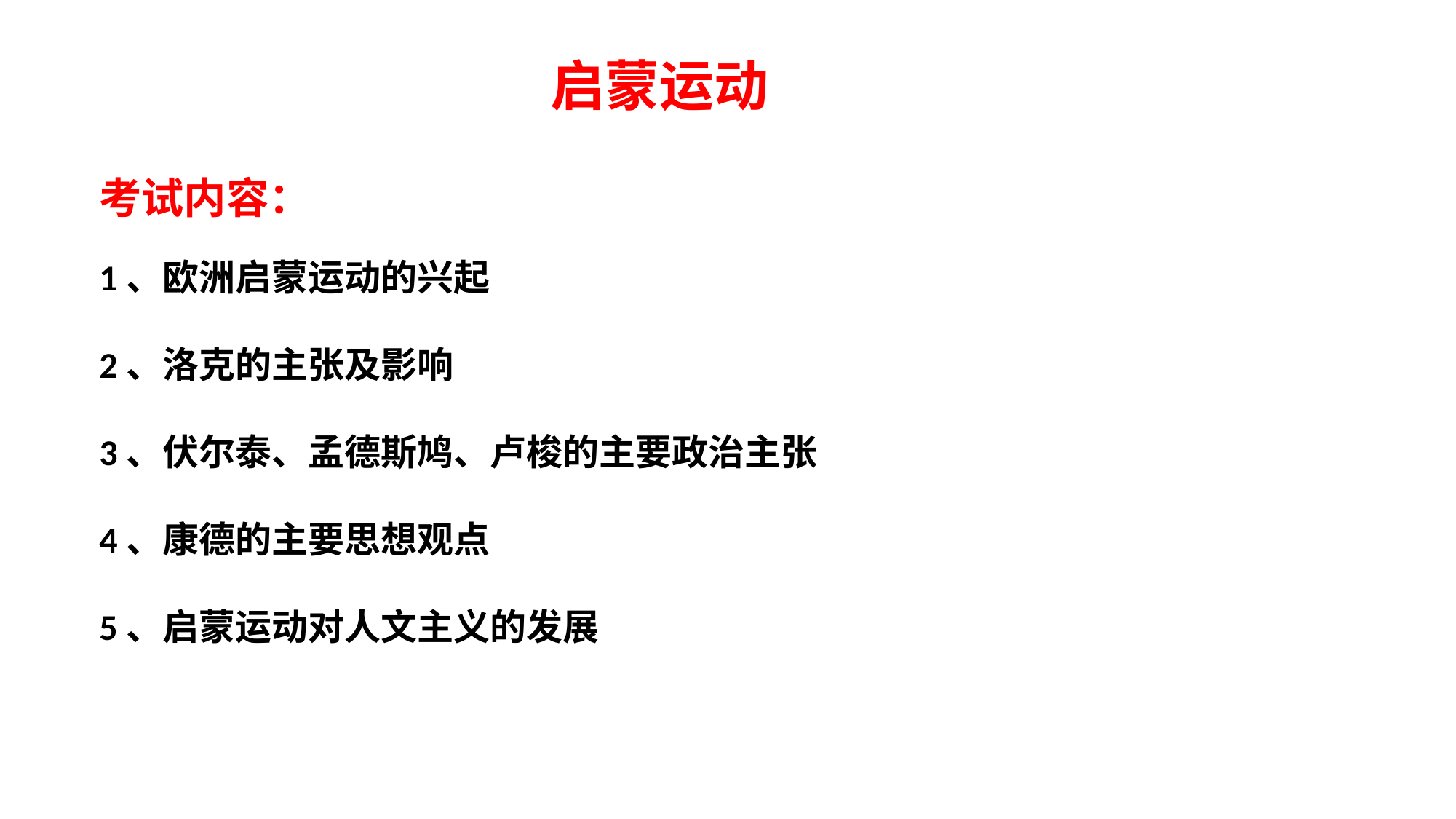

启蒙运动
考试内容：

1、欧洲启蒙运动的兴起

2、洛克的主张及影响

3、伏尔泰、孟德斯鸠、卢梭的主要政治主张

4、康德的主要思想观点

5、启蒙运动对人文主义的发展